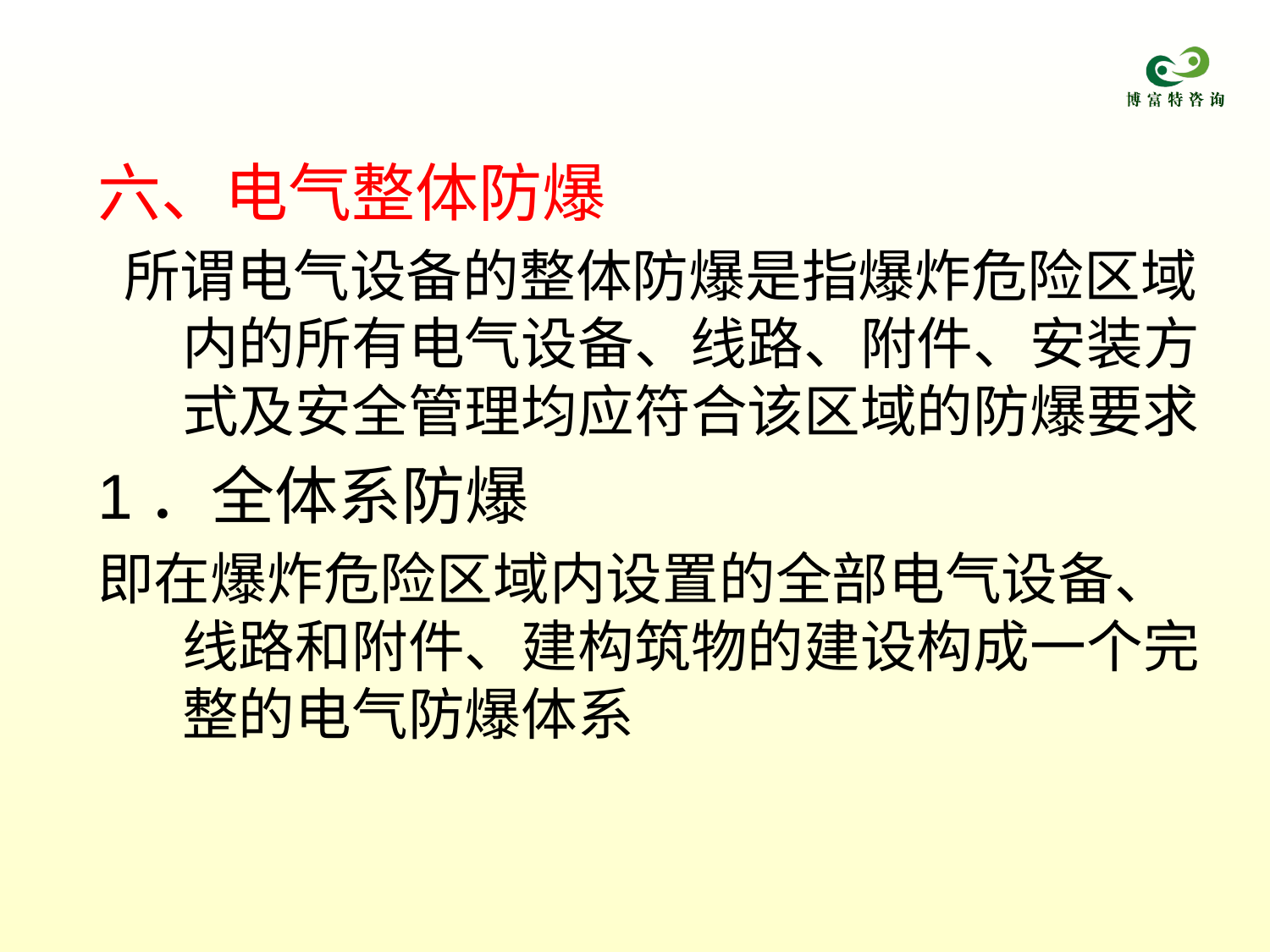

六、电气整体防爆
 所谓电气设备的整体防爆是指爆炸危险区域内的所有电气设备、线路、附件、安装方式及安全管理均应符合该区域的防爆要求
1．全体系防爆
即在爆炸危险区域内设置的全部电气设备、线路和附件、建构筑物的建设构成一个完整的电气防爆体系
44